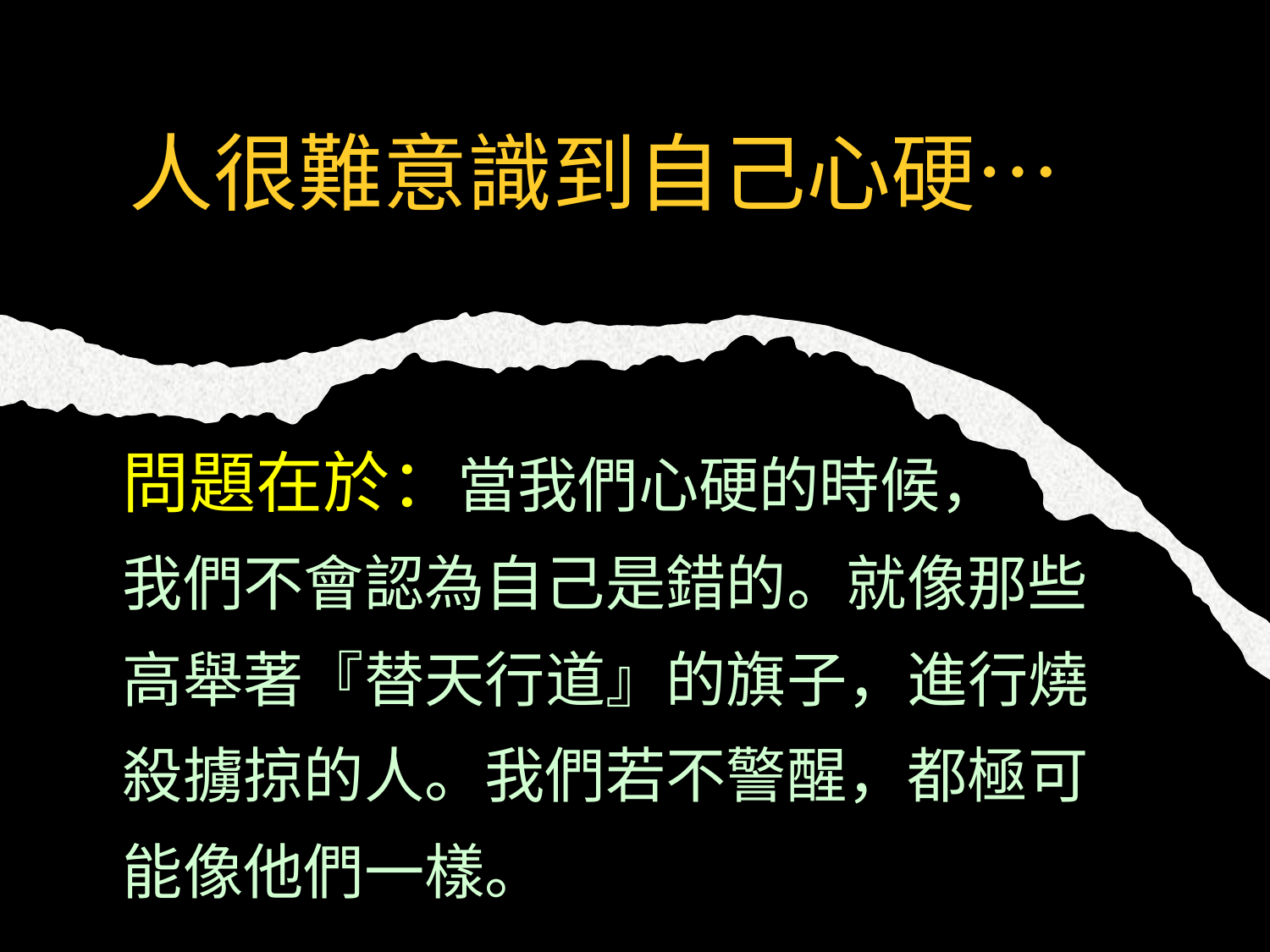

# 人很難意識到自己心硬…

問題在於：當我們心硬的時候，
我們不會認為自己是錯的。就像那些高舉著『替天行道』的旗子，進行燒殺擄掠的人。我們若不警醒，都極可能像他們一樣。